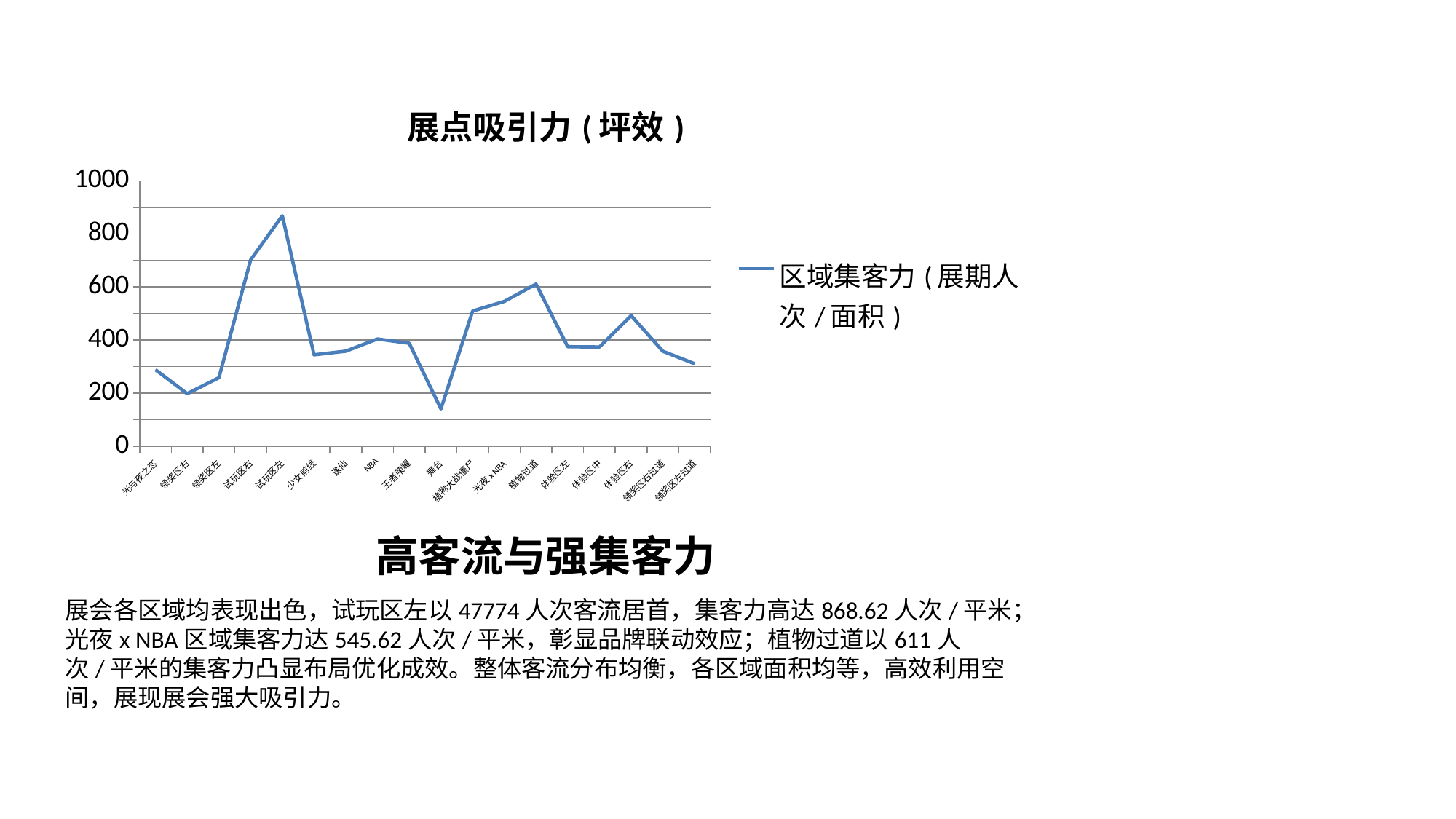

### Chart: 展点吸引力(坪效)

| Category | 区域集客力(展期人次/面积) |
|---|---|
| 光与夜之恋 | 288.3272727272727 |
| 领奖区右 | 198.07272727272726 |
| 领奖区左 | 258.09090909090907 |
| 试玩区右 | 702.3090909090909 |
| 试玩区左 | 868.6181818181818 |
| 少女前线 | 344.5090909090909 |
| 诛仙 | 358.2 |
| NBA | 404.09090909090907 |
| 王者荣耀 | 388.03636363636366 |
| 舞台 | 140.52727272727273 |
| 植物大战僵尸 | 509.4 |
| 光夜x NBA | 545.6181818181818 |
| 植物过道 | 611.0 |
| 体验区左 | 374.8181818181818 |
| 体验区中 | 373.8545454545455 |
| 体验区右 | 492.1454545454545 |
| 领奖区右过道 | 357.8363636363636 |
| 领奖区左过道 | 310.90909090909093 |
高客流与强集客力
展会各区域均表现出色，试玩区左以47774人次客流居首，集客力高达868.62人次/平米；光夜x NBA区域集客力达545.62人次/平米，彰显品牌联动效应；植物过道以611人次/平米的集客力凸显布局优化成效。整体客流分布均衡，各区域面积均等，高效利用空间，展现展会强大吸引力。